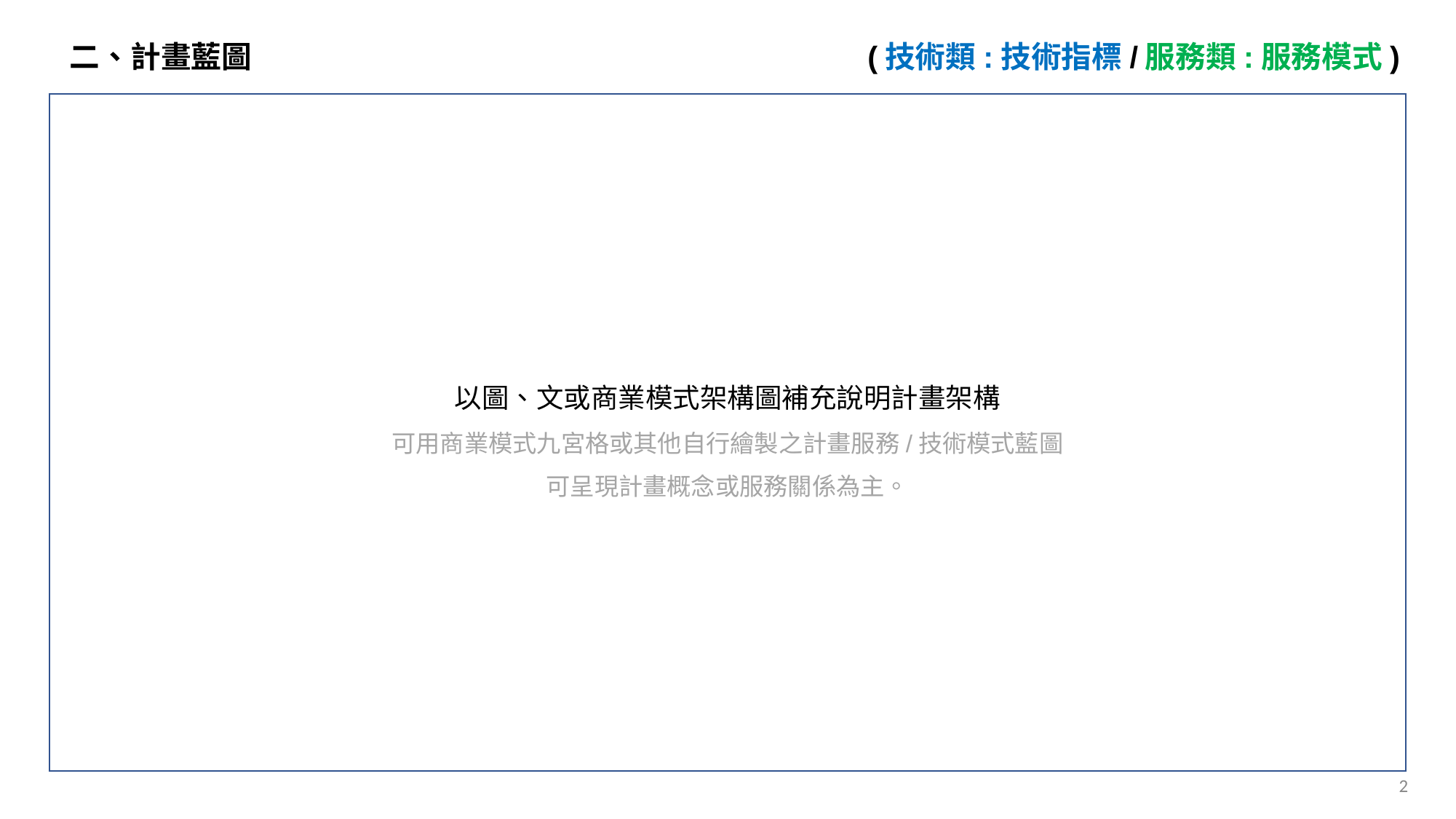

二、計畫藍圖                                                                                        (技術類:技術指標/服務類:服務模式)
以圖、文或商業模式架構圖補充說明計畫架構
可用商業模式九宮格或其他自行繪製之計畫服務/技術模式藍圖
可呈現計畫概念或服務關係為主。
2